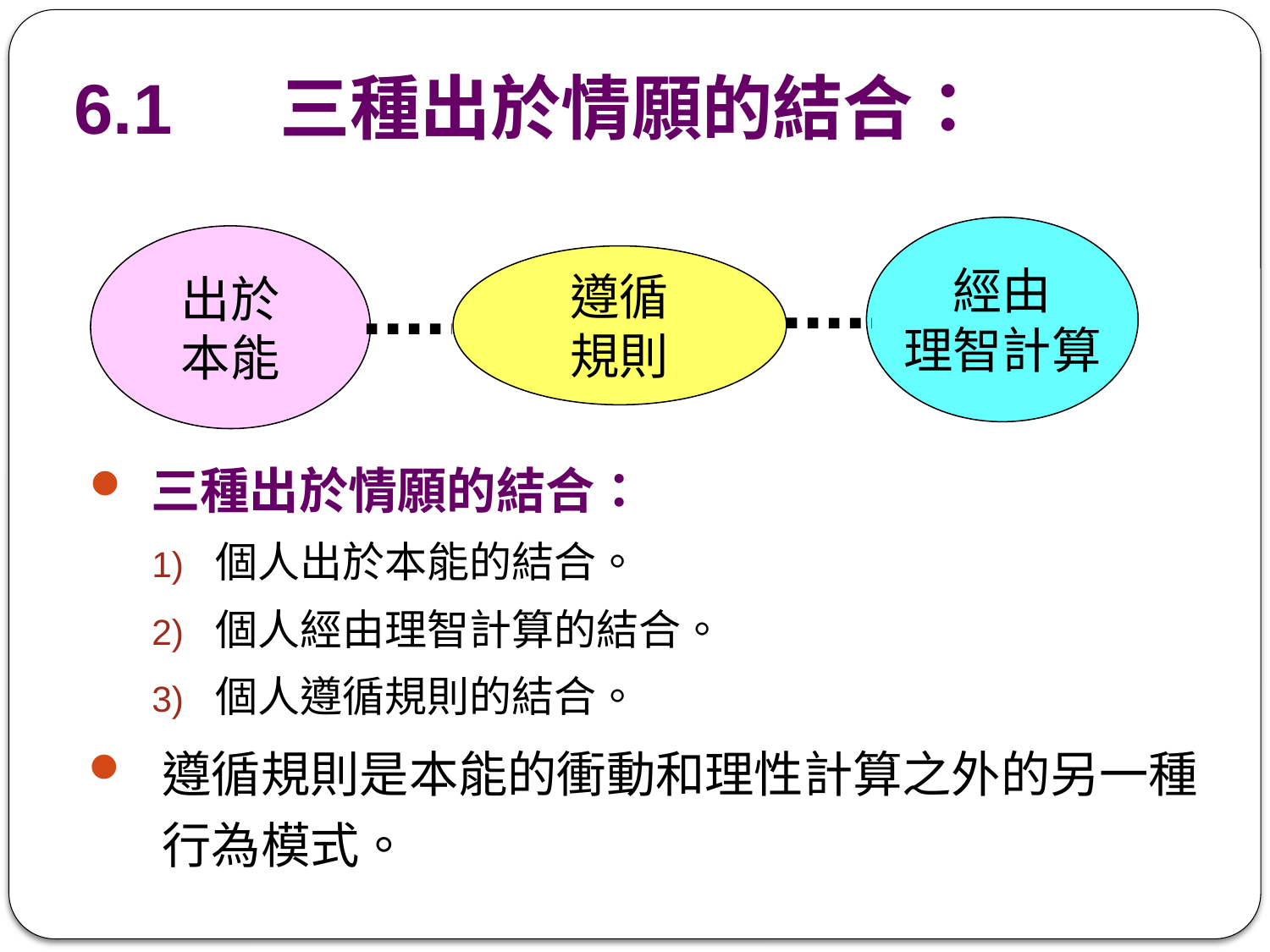

# 6.1 　三種出於情願的結合：
經由
理智計算
出於
本能
遵循
規則

三種出於情願的結合：
個人出於本能的結合。
個人經由理智計算的結合。
個人遵循規則的結合。
遵循規則是本能的衝動和理性計算之外的另一種行為模式。
59